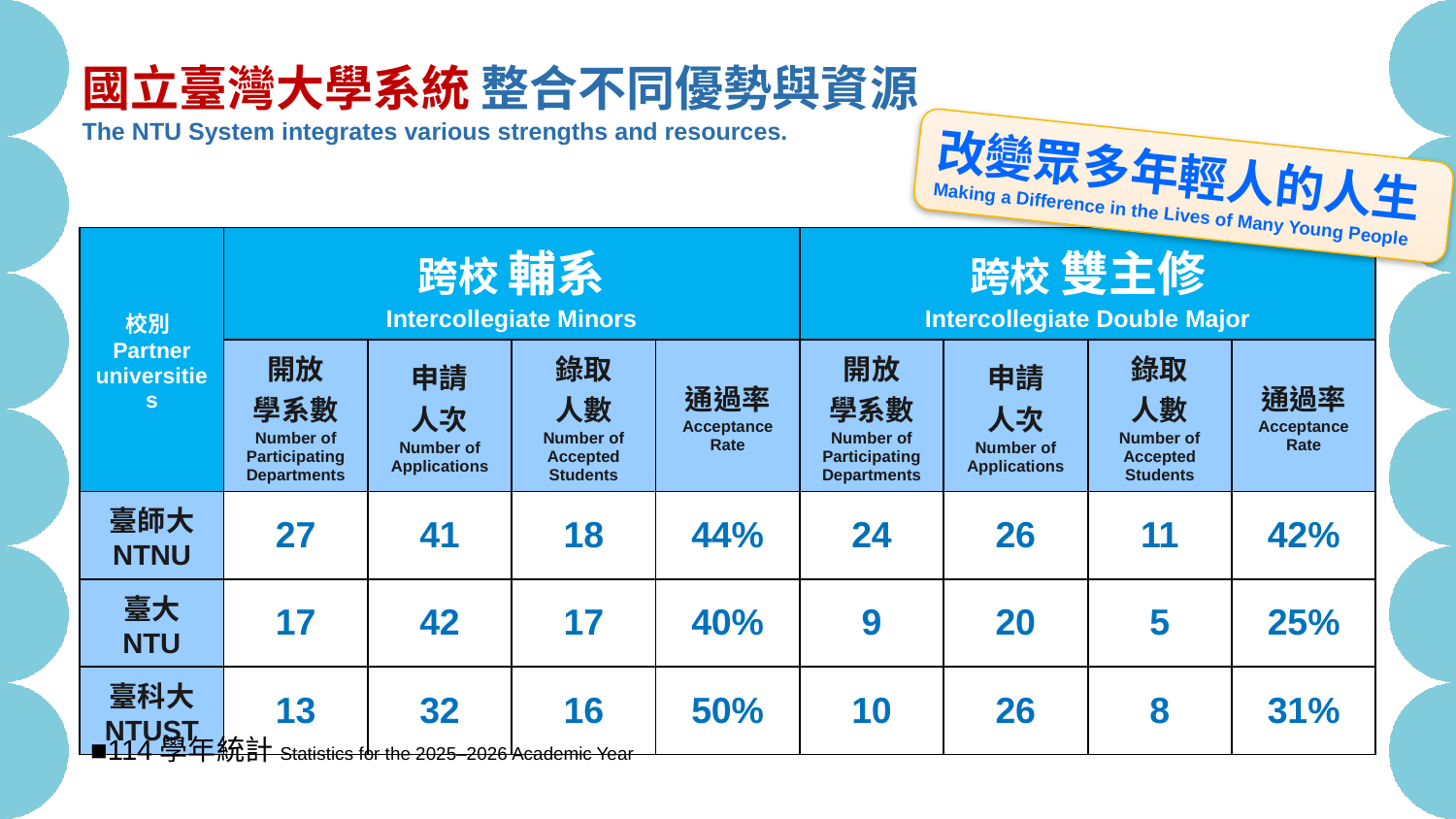

國立臺灣大學系統 整合不同優勢與資源
The NTU System integrates various strengths and resources.
改變眾多年輕人的人生
Making a Difference in the Lives of Many Young People
| 校別Partner universities | 跨校 輔系 Intercollegiate Minors |  |  |  | 跨校 雙主修 Intercollegiate Double Major |  |  |  |
| --- | --- | --- | --- | --- | --- | --- | --- | --- |
|  | 開放 學系數 Number of Participating Departments | 申請 人次 Number of Applications | 錄取 人數 Number of Accepted Students | 通過率 Acceptance Rate | 開放 學系數 Number of Participating Departments | 申請 人次 Number of Applications | 錄取 人數 Number of Accepted Students | 通過率 Acceptance Rate |
| 臺師大 NTNU | 27 | 41 | 18 | 44% | 24 | 26 | 11 | 42% |
| 臺大 NTU | 17 | 42 | 17 | 40% | 9 | 20 | 5 | 25% |
| 臺科大 NTUST | 13 | 32 | 16 | 50% | 10 | 26 | 8 | 31% |
■114學年統計Statistics for the 2025–2026 Academic Year